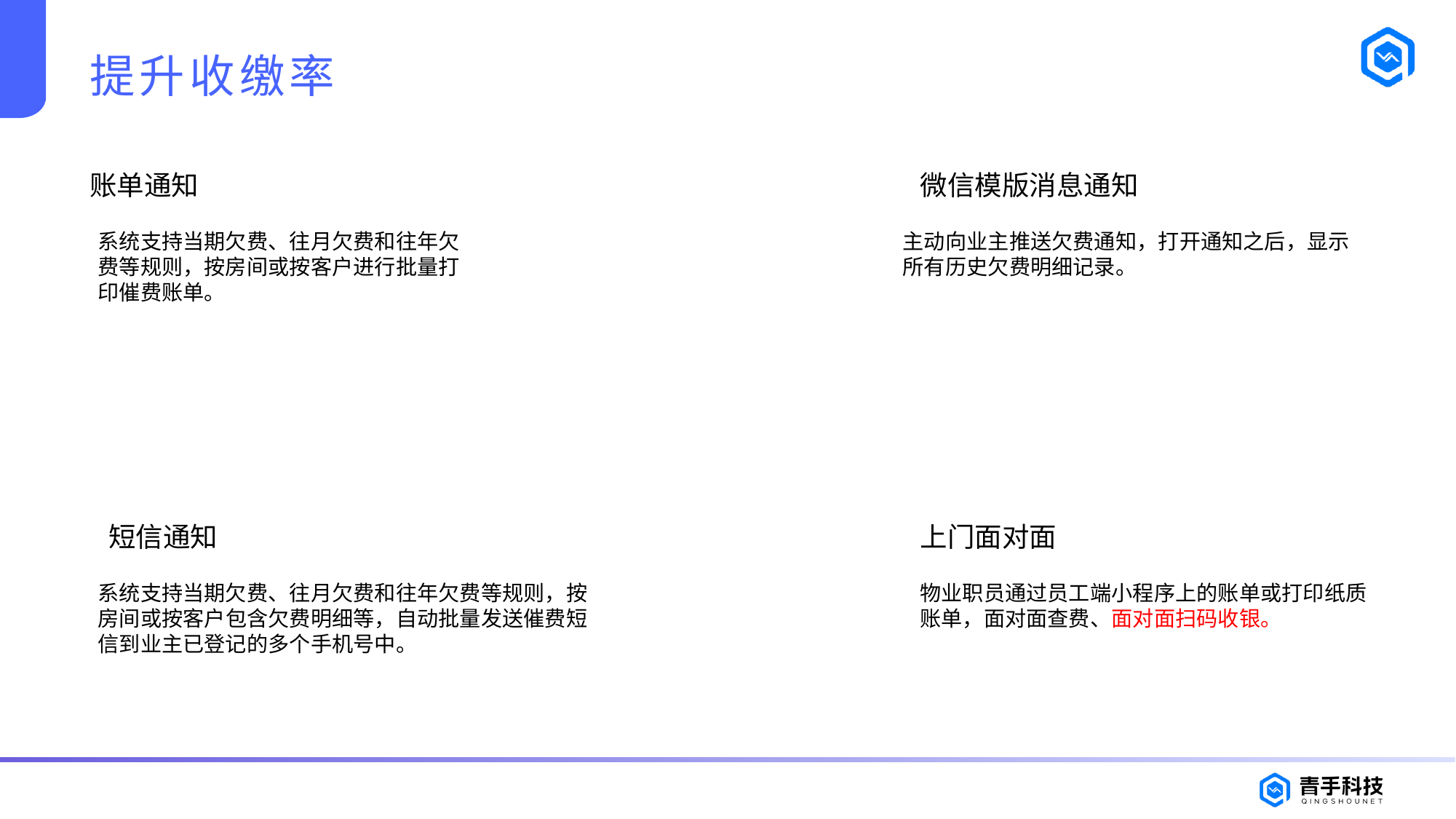

# 提升收缴率
账单通知
微信模版消息通知
系统支持当期欠费、往月欠费和往年欠
费等规则，按房间或按客户进行批量打
印催费账单。
主动向业主推送欠费通知，打开通知之后，显示所有历史欠费明细记录。
短信通知
上门面对面
系统支持当期欠费、往月欠费和往年欠费等规则，按房间或按客户包含欠费明细等，自动批量发送催费短信到业主已登记的多个手机号中。
物业职员通过员工端小程序上的账单或打印纸质账单，面对面查费、面对面扫码收银。